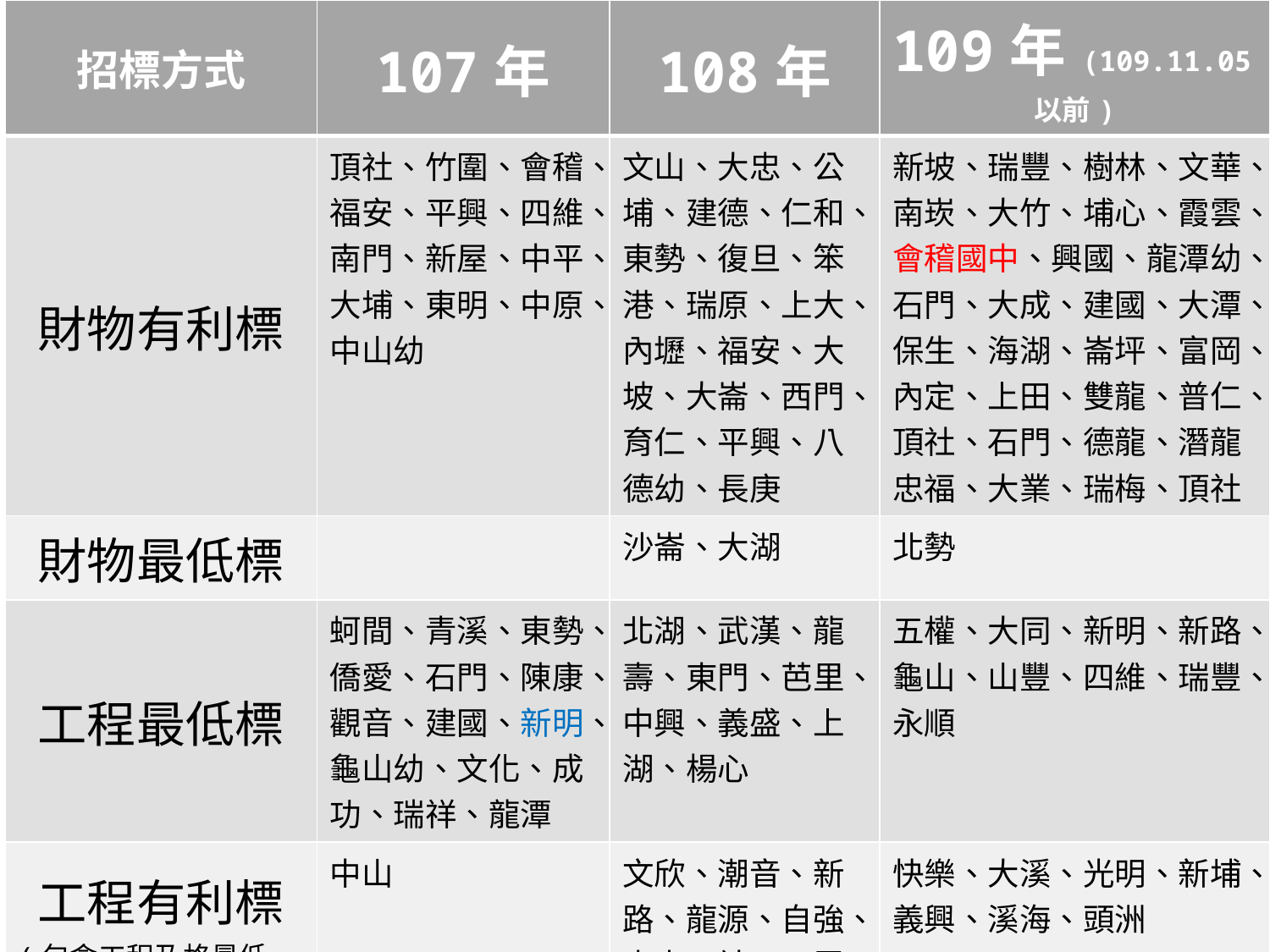

| 招標方式 | 107年 | 108年 | 109年(109.11.05以前) |
| --- | --- | --- | --- |
| 財物有利標 | 頂社、竹圍、會稽、福安、平興、四維、南門、新屋、中平、大埔、東明、中原、中山幼 | 文山、大忠、公埔、建德、仁和、東勢、復旦、笨港、瑞原、上大、內壢、福安、大坡、大崙、西門、育仁、平興、八德幼、長庚 | 新坡、瑞豐、樹林、文華、南崁、大竹、埔心、霞雲、會稽國中、興國、龍潭幼、石門、大成、建國、大潭、保生、海湖、崙坪、富岡、內定、上田、雙龍、普仁、頂社、石門、德龍、潛龍忠福、大業、瑞梅、頂社 |
| 財物最低標 |  | 沙崙、大湖 | 北勢 |
| 工程最低標 | 蚵間、青溪、東勢、僑愛、石門、陳康、觀音、建國、新明、龜山幼、文化、成功、瑞祥、龍潭 | 北湖、武漢、龍壽、東門、芭里、中興、義盛、上湖、楊心 | 五權、大同、新明、新路、龜山、山豐、四維、瑞豐、永順 |
| 工程有利標 (包含工程及格最低標) | 中山 | 文欣、潮音、新路、龍源、自強、忠貞、社子、霄裡、興國、大安 | 快樂、大溪、光明、新埔、義興、溪海、頭洲 |
| 統包有利標 |  | 青溪、埔心 |  |